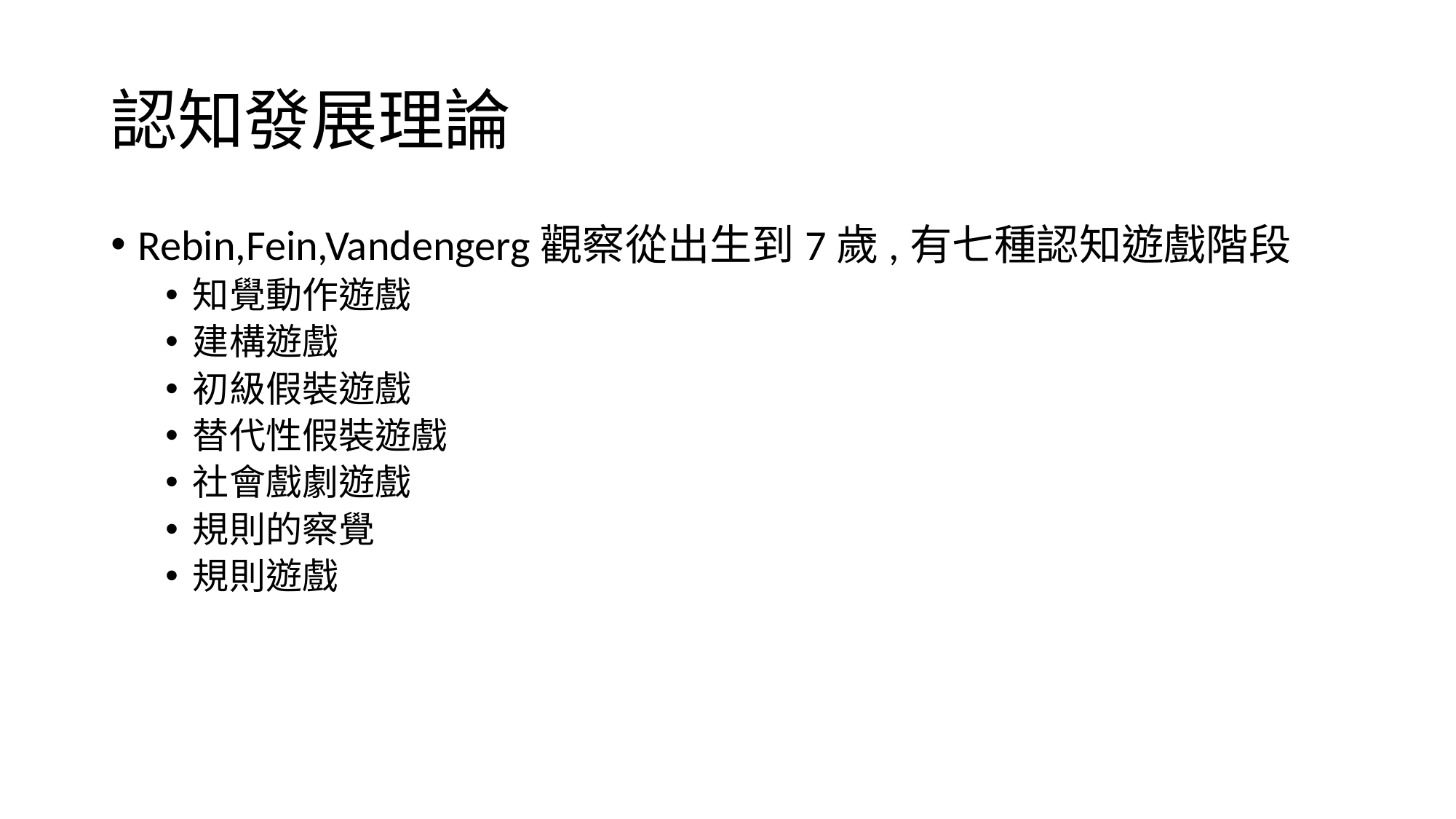

# 認知發展理論
Rebin,Fein,Vandengerg觀察從出生到7歲,有七種認知遊戲階段
知覺動作遊戲
建構遊戲
初級假裝遊戲
替代性假裝遊戲
社會戲劇遊戲
規則的察覺
規則遊戲